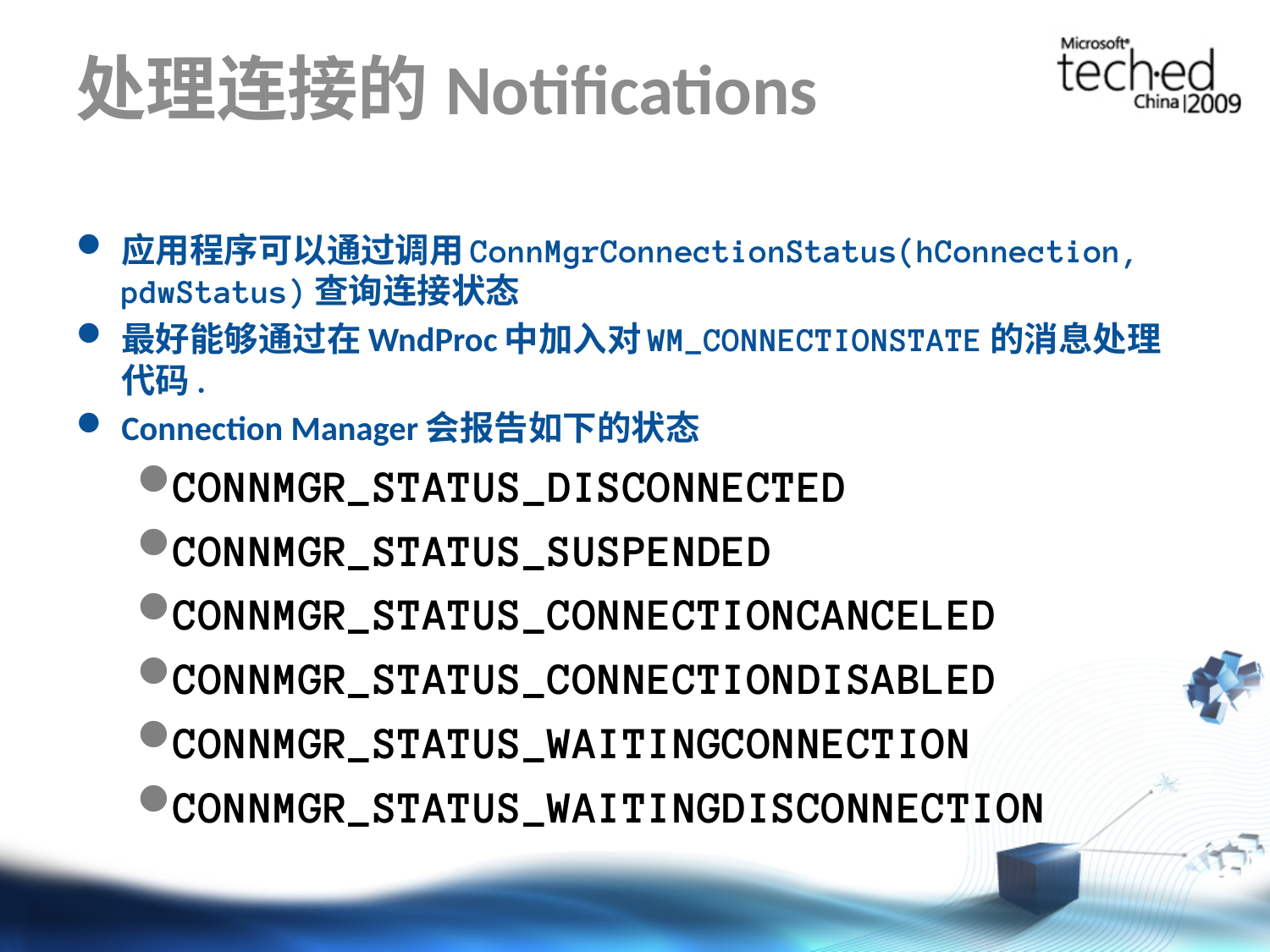

# 处理连接的Notifications
应用程序可以通过调用ConnMgrConnectionStatus(hConnection, pdwStatus)查询连接状态
最好能够通过在WndProc中加入对WM_CONNECTIONSTATE的消息处理代码.
Connection Manager会报告如下的状态
CONNMGR_STATUS_DISCONNECTED
CONNMGR_STATUS_SUSPENDED
CONNMGR_STATUS_CONNECTIONCANCELED
CONNMGR_STATUS_CONNECTIONDISABLED
CONNMGR_STATUS_WAITINGCONNECTION
CONNMGR_STATUS_WAITINGDISCONNECTION